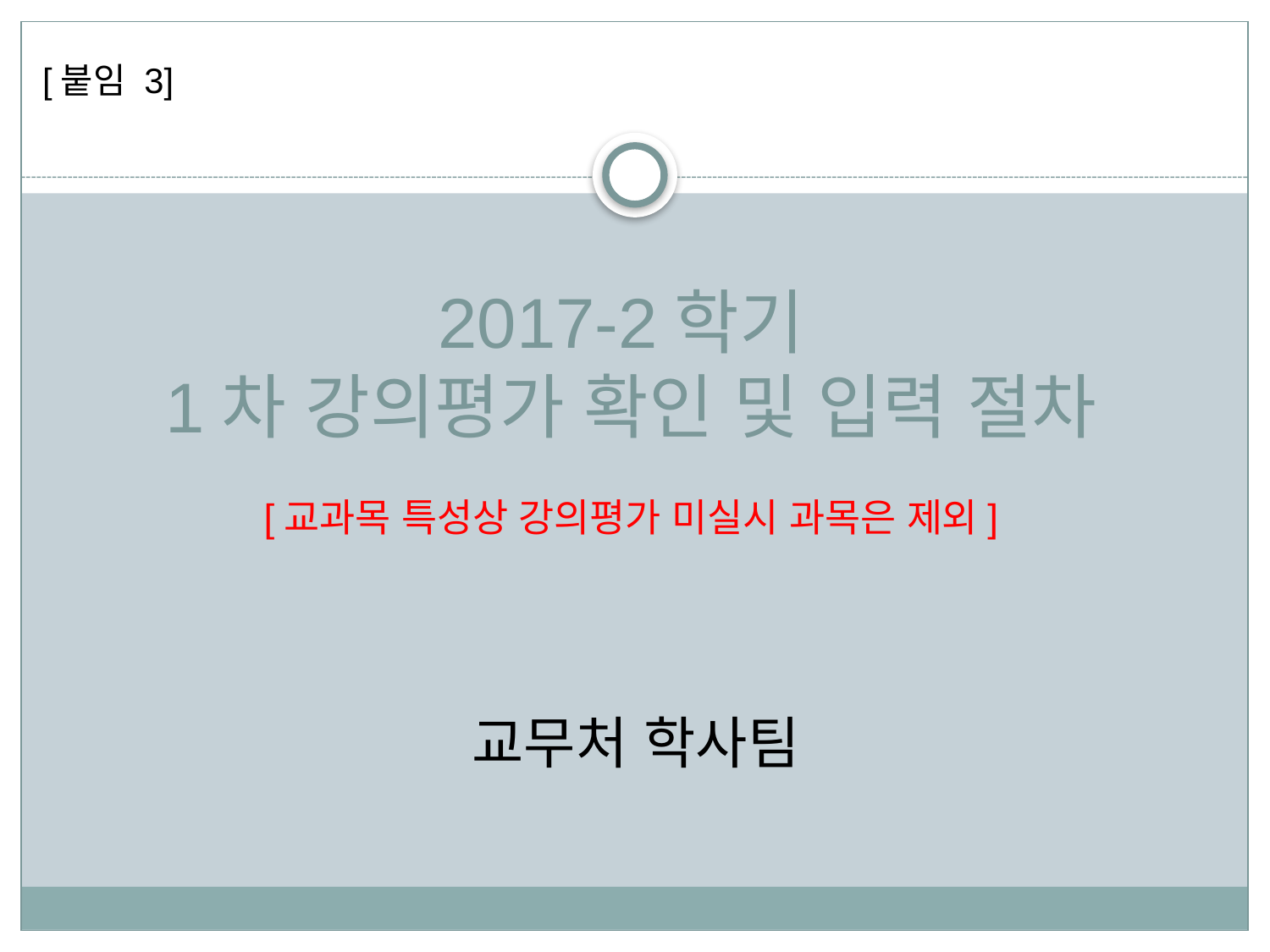

[붙임 3]
# 2017-2학기 1차 강의평가 확인 및 입력 절차 [교과목 특성상 강의평가 미실시 과목은 제외]
교무처 학사팀